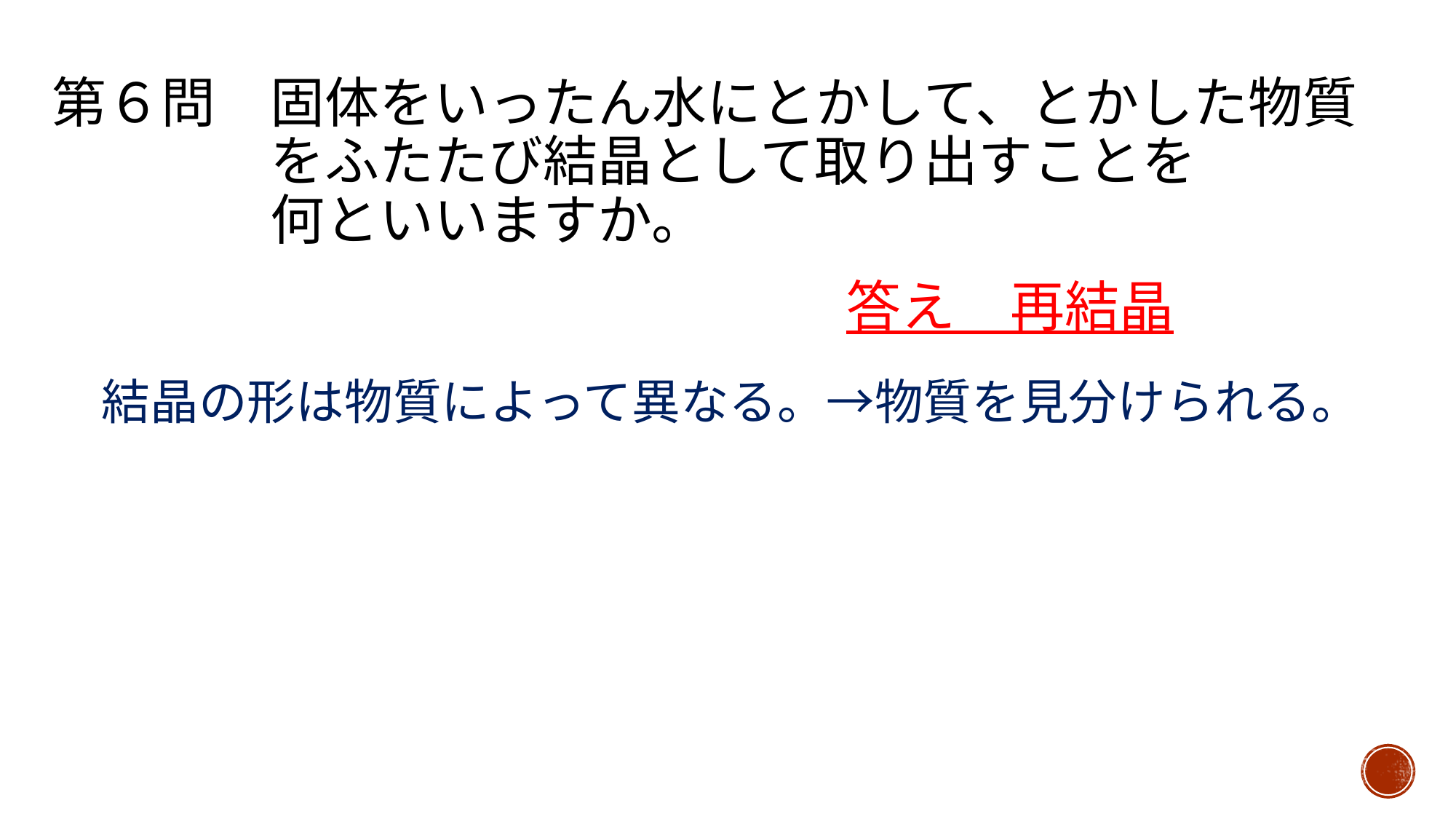

# 第６問　固体をいったん水にとかして、とかした物質 　　　　をふたたび結晶として取り出すことを 　　　　何といいますか。
答え　再結晶
結晶の形は物質によって異なる。→物質を見分けられる。